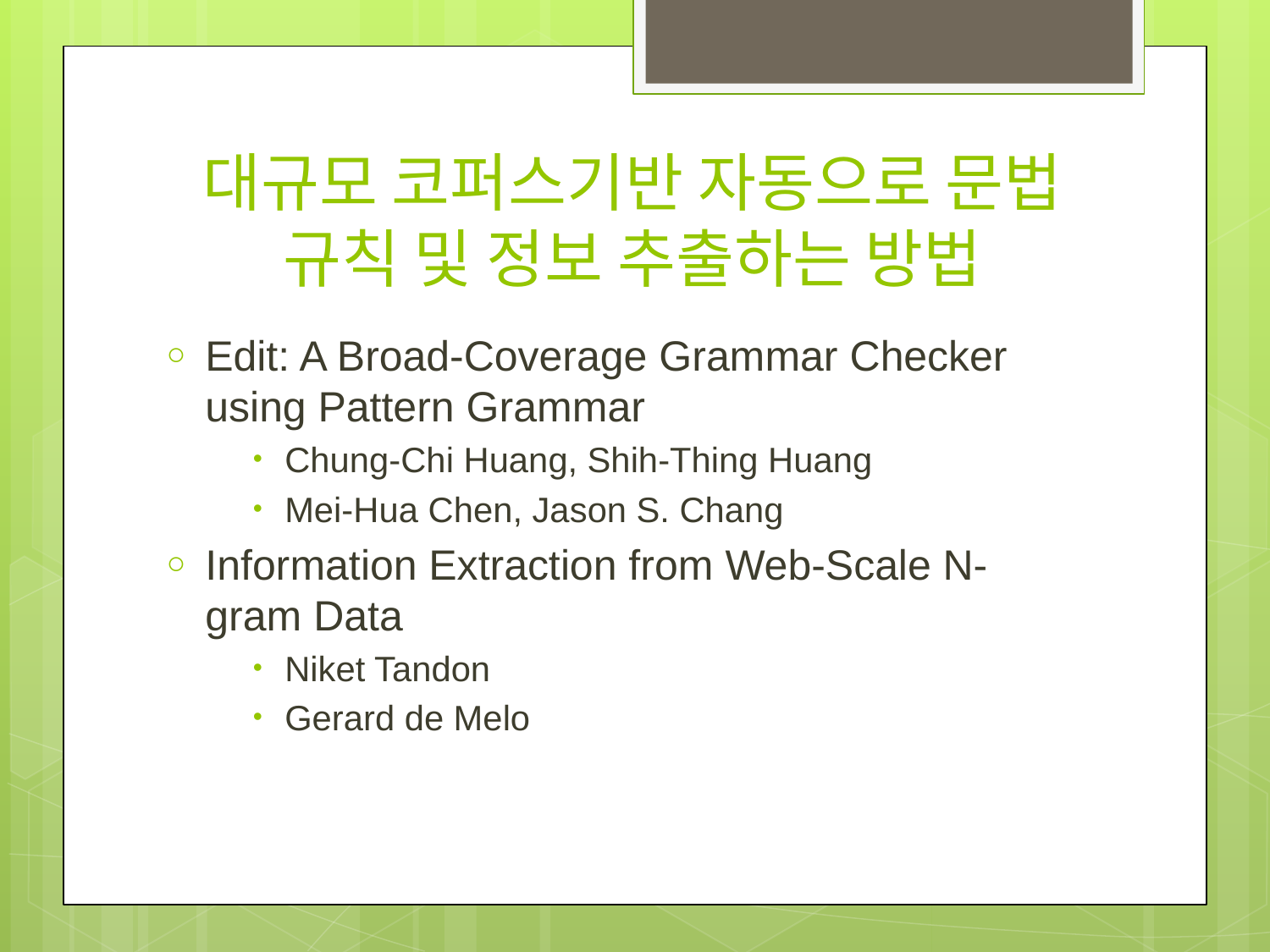

# 대규모 코퍼스기반 자동으로 문법 규칙 및 정보 추출하는 방법
Edit: A Broad-Coverage Grammar Checker using Pattern Grammar
Chung-Chi Huang, Shih-Thing Huang
Mei-Hua Chen, Jason S. Chang
Information Extraction from Web-Scale N-gram Data
Niket Tandon
Gerard de Melo